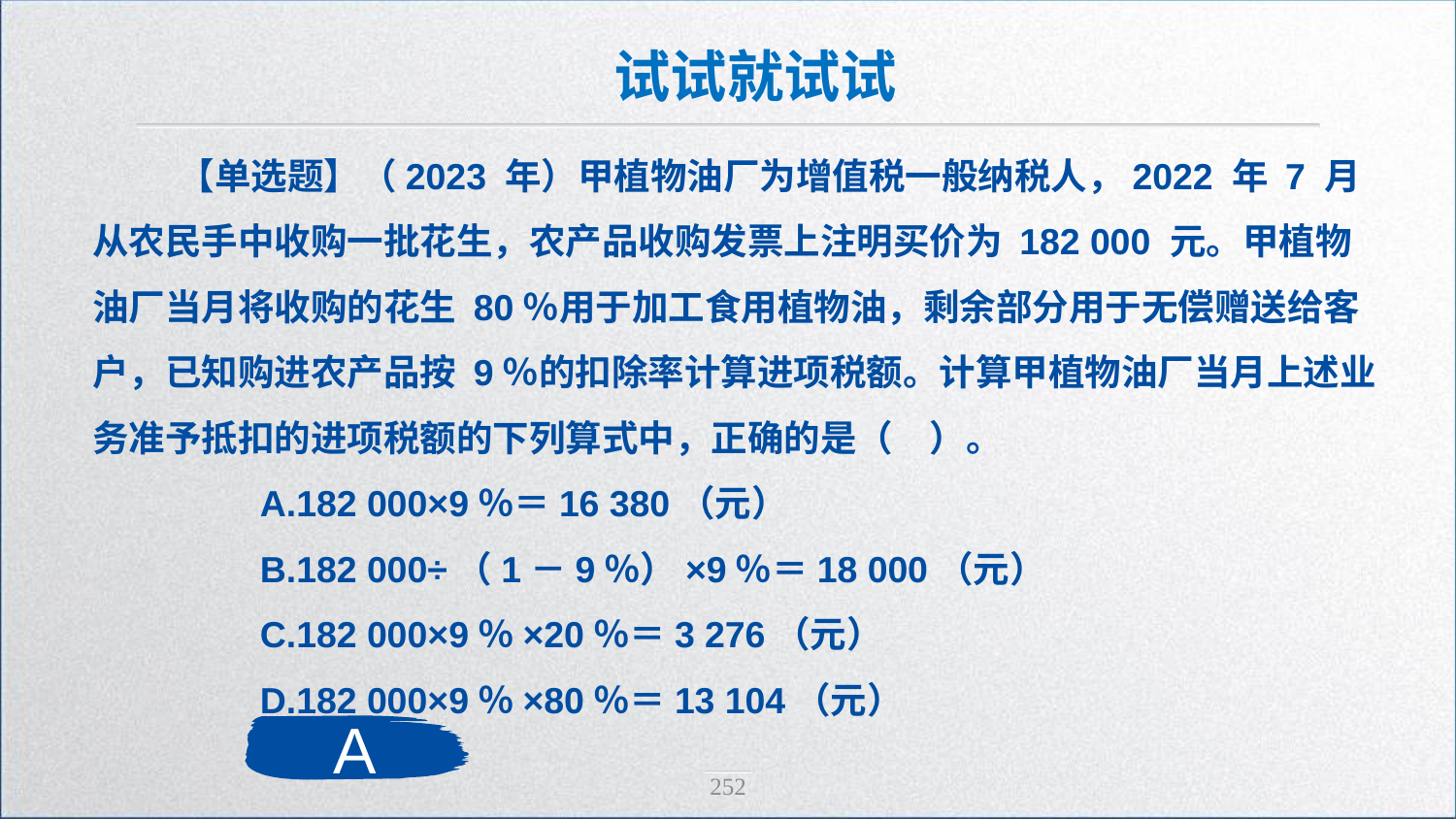

试试就试试
【单选题】（2023 年）甲植物油厂为增值税一般纳税人，2022 年 7 月从农民手中收购一批花生，农产品收购发票上注明买价为 182 000 元。甲植物油厂当月将收购的花生 80％用于加工食用植物油，剩余部分用于无偿赠送给客户，已知购进农产品按 9％的扣除率计算进项税额。计算甲植物油厂当月上述业务准予抵扣的进项税额的下列算式中，正确的是（　）。
　　A.182 000×9％＝16 380（元）
　　B.182 000÷（1－9％）×9％＝18 000（元）
　　C.182 000×9％×20％＝3 276（元）
　　D.182 000×9％×80％＝13 104（元）

A
252